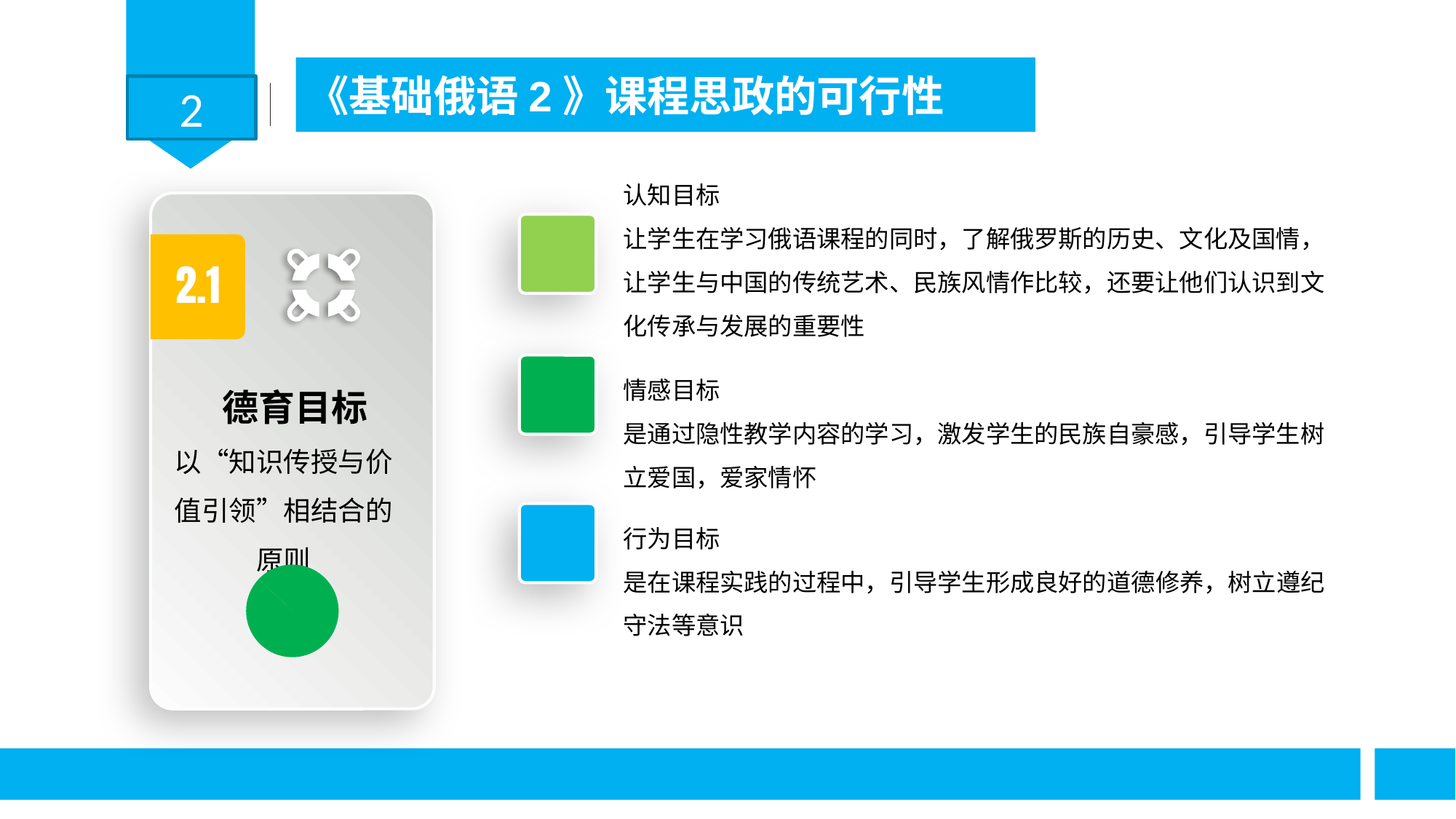

《基础俄语2》课程思政的可行性
2
认知目标
让学生在学习俄语课程的同时，了解俄罗斯的历史、文化及国情，让学生与中国的传统艺术、民族风情作比较，还要让他们认识到文化传承与发展的重要性

2.1
德育目标
以“知识传授与价值引领”相结合的原则

### Chart

| Category | 销售额 |
|---|---|
| 第一季度 | 87.0 |
| 第二季度 | 13.0 |
情感目标
是通过隐性教学内容的学习，激发学生的民族自豪感，引导学生树立爱国，爱家情怀

行为目标
是在课程实践的过程中，引导学生形成良好的道德修养，树立遵纪守法等意识